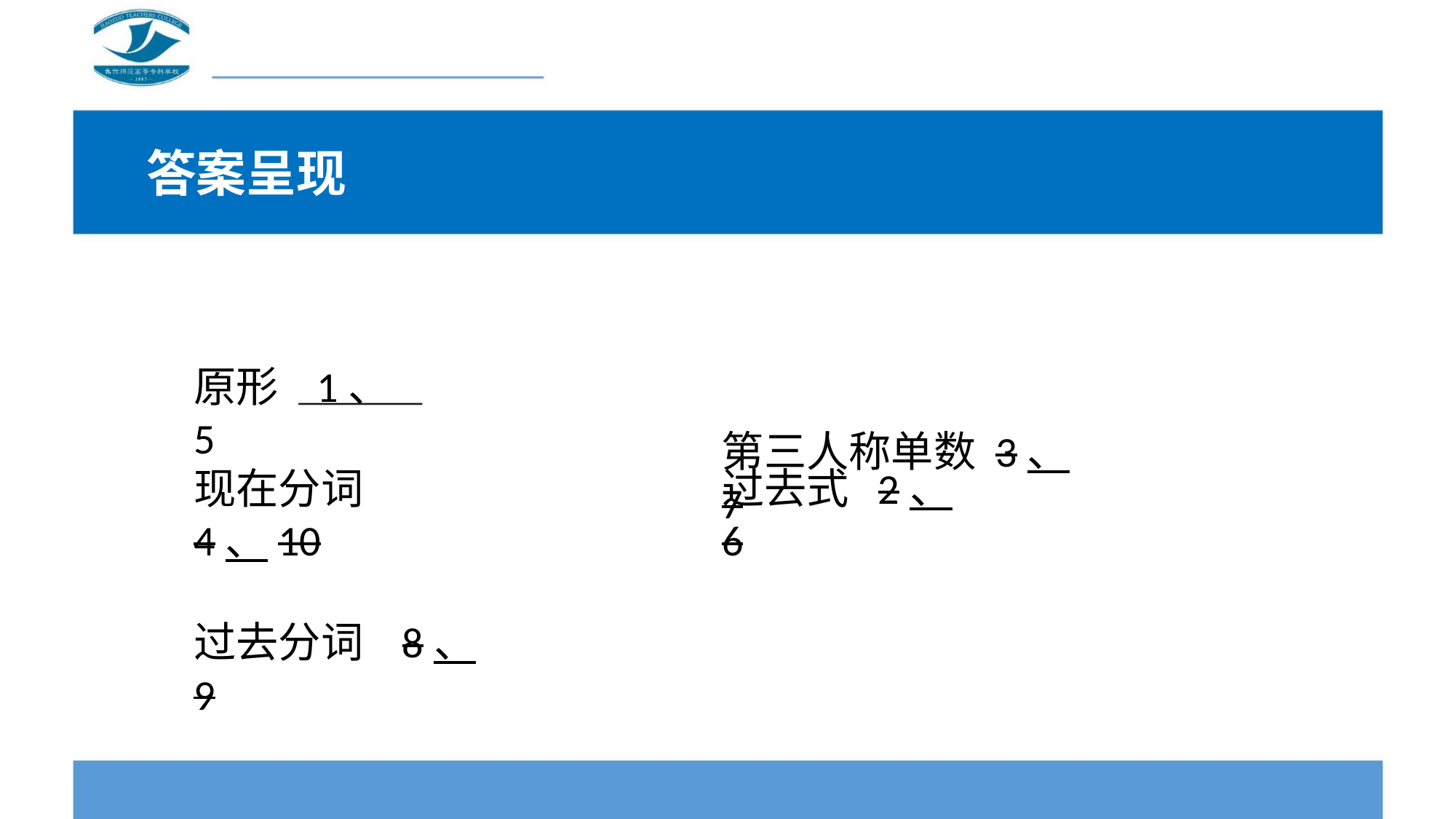

答案呈现
法》
第三人称单数 3、7
原形 1、5
现在分词  4、10
过去分词  8、9
过去式  2、6